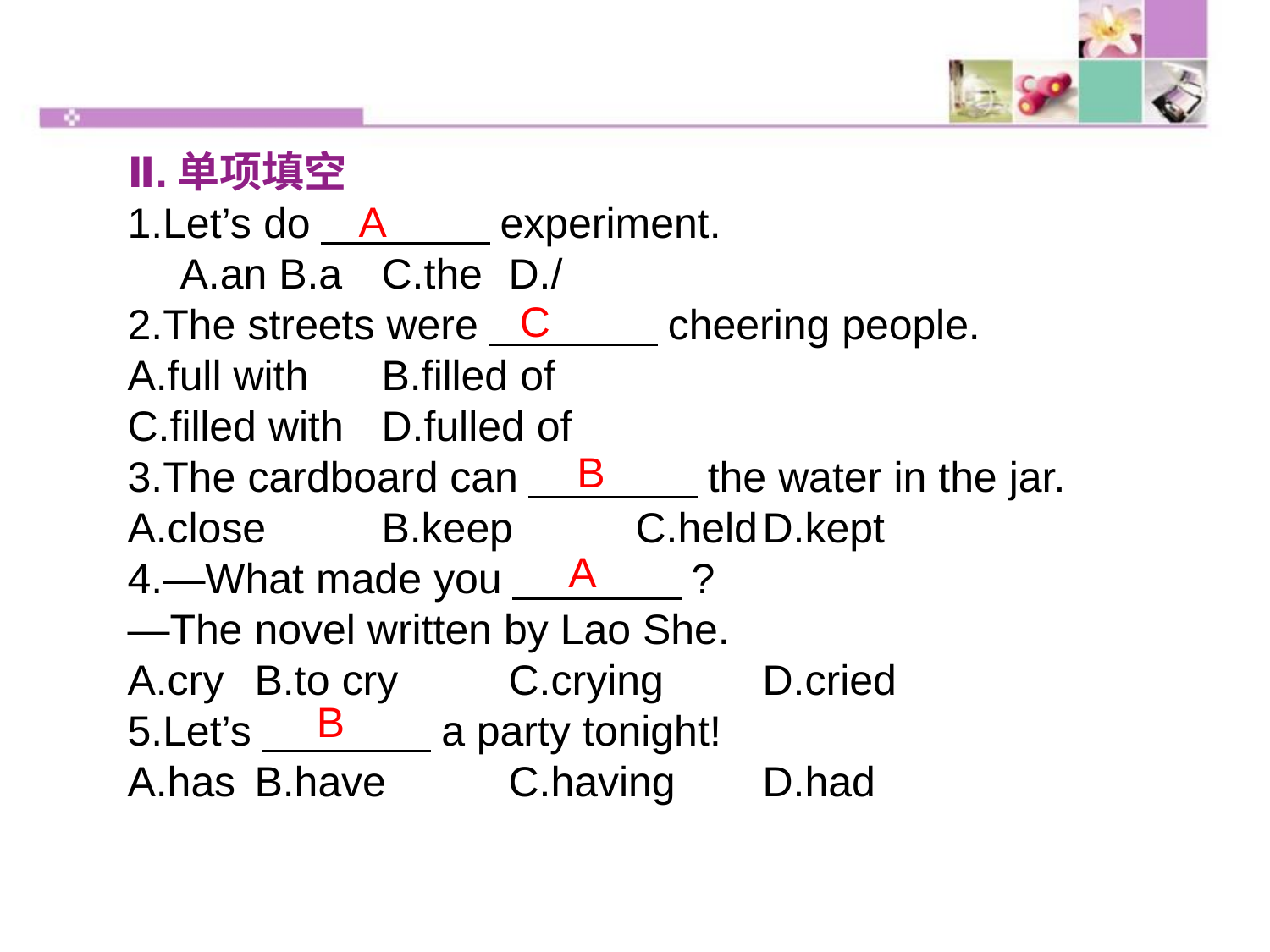

Ⅱ.单项填空
1.Let’s do　　　　experiment.
　A.an B.a	C.the	D./
2.The streets were　　　　cheering people.
A.full with	B.filled of
C.filled with	D.fulled of
3.The cardboard can　　　　the water in the jar.
A.close	B.keep	C.held	D.kept
4.—What made you　　　　?
—The novel written by Lao She.
A.cry	B.to cry	C.crying	D.cried
5.Let’s　　　　a party tonight!
A.has	B.have	C.having	D.had
A
C
B
A
B